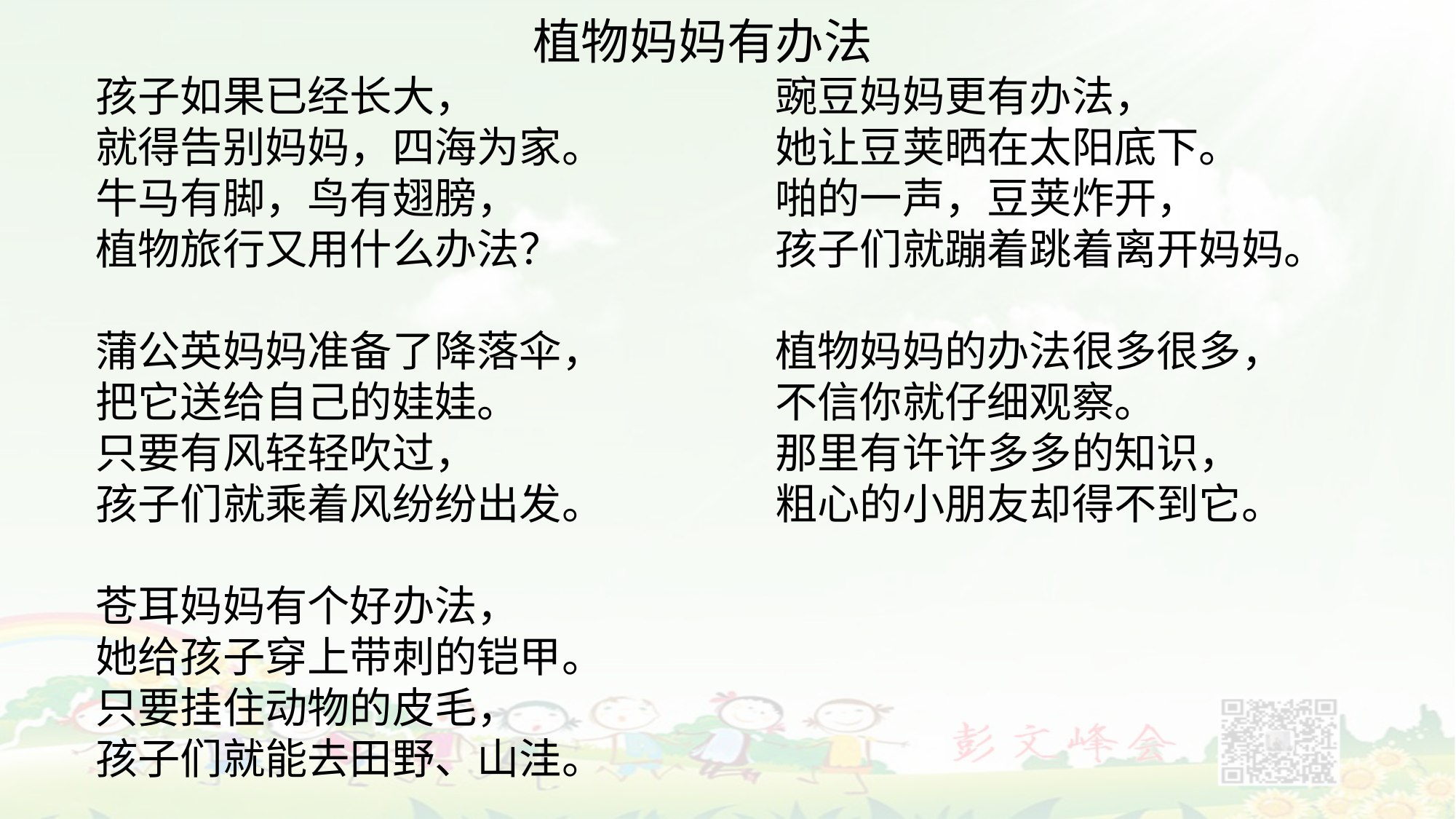

植物妈妈有办法
孩子如果已经长大，
就得告别妈妈，四海为家。
牛马有脚，鸟有翅膀，
植物旅行又用什么办法？

蒲公英妈妈准备了降落伞，
把它送给自己的娃娃。
只要有风轻轻吹过，
孩子们就乘着风纷纷出发。

苍耳妈妈有个好办法，
她给孩子穿上带刺的铠甲。
只要挂住动物的皮毛，
孩子们就能去田野、山洼。
豌豆妈妈更有办法，
她让豆荚晒在太阳底下。
啪的一声，豆荚炸开，
孩子们就蹦着跳着离开妈妈。

植物妈妈的办法很多很多，
不信你就仔细观察。
那里有许许多多的知识，
粗心的小朋友却得不到它。